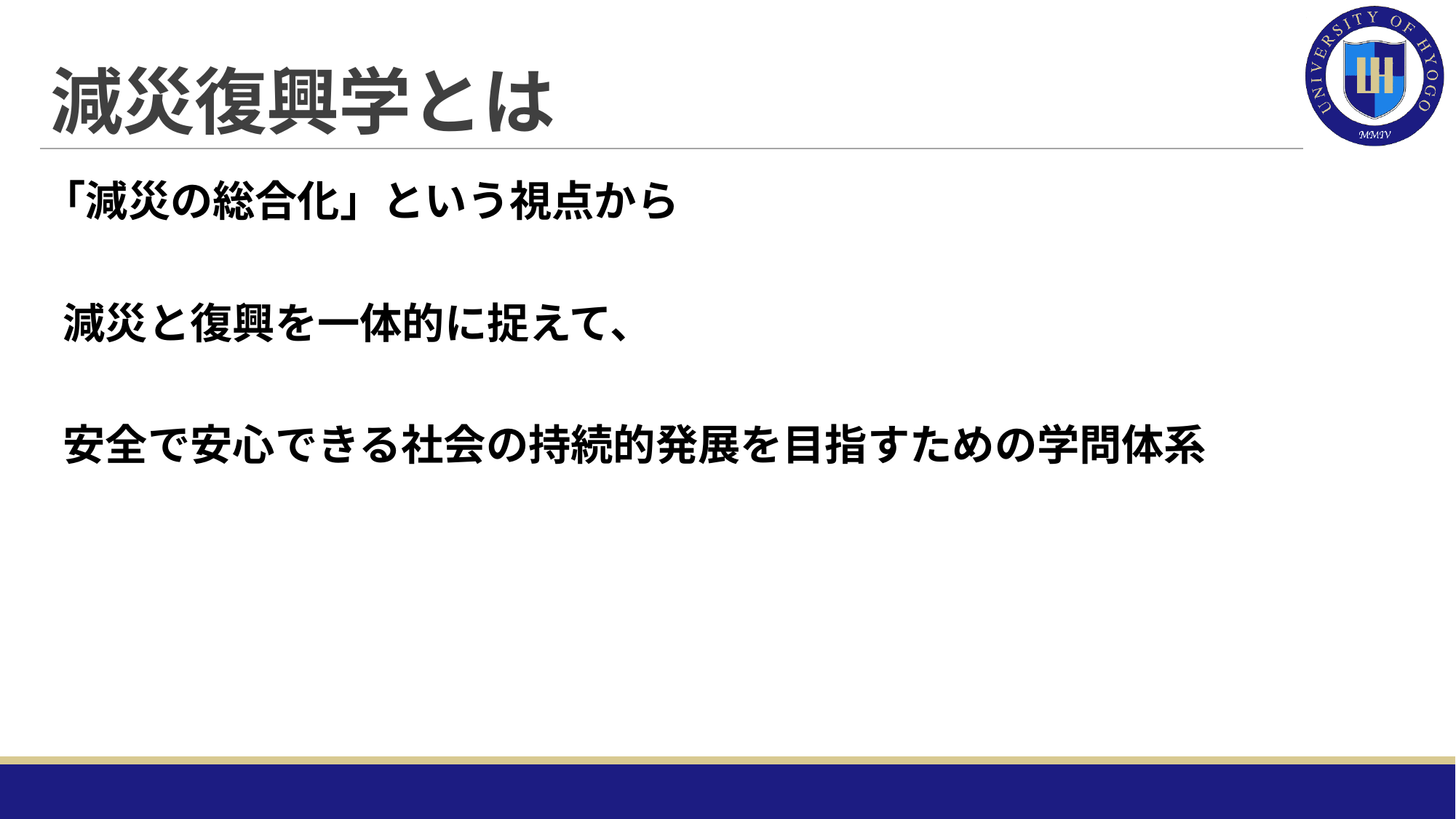

# 減災復興学とは
「減災の総合化」という視点から

 減災と復興を一体的に捉えて、

 安全で安心できる社会の持続的発展を目指すための学問体系